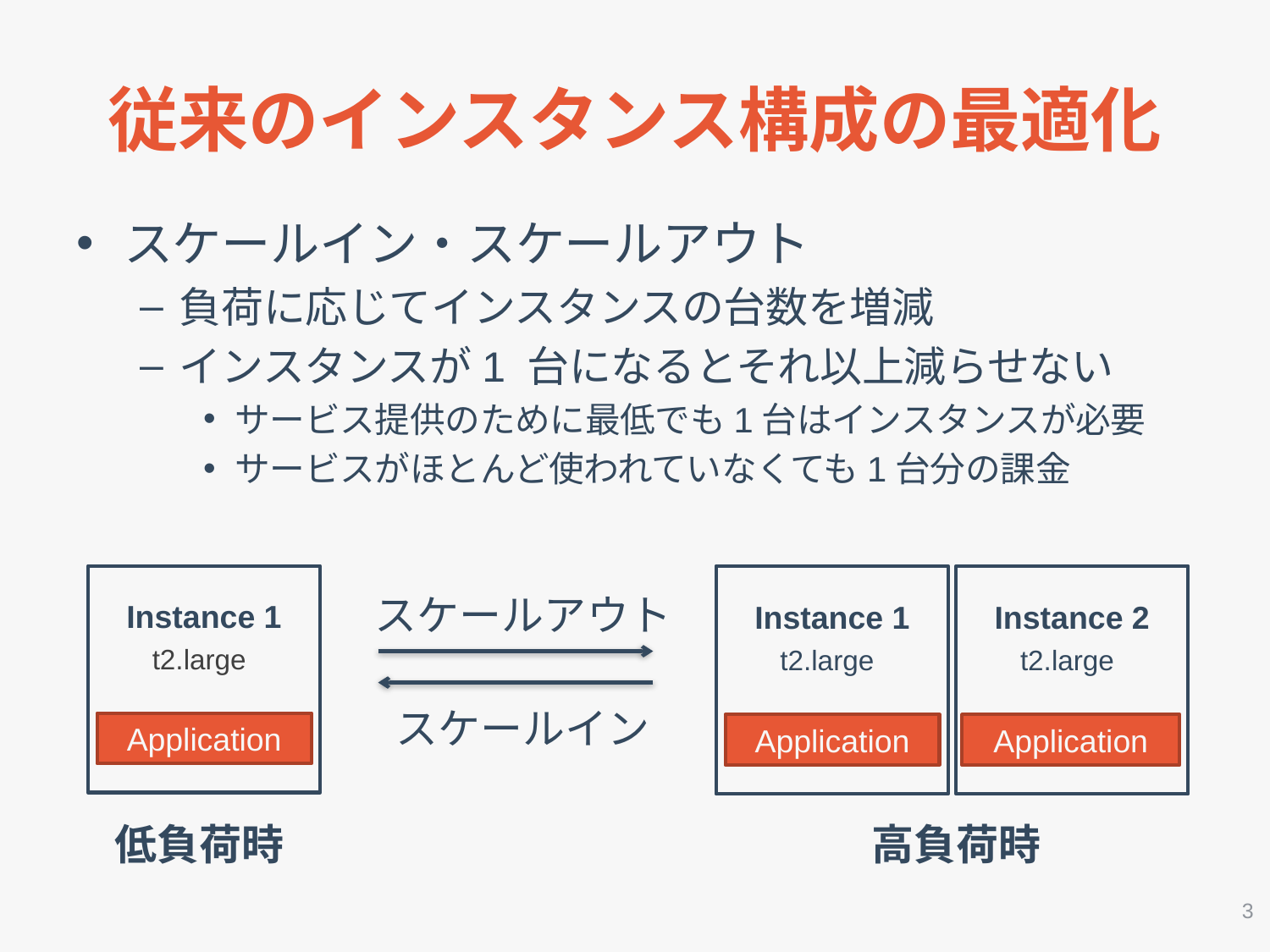

# 従来のインスタンス構成の最適化
スケールイン・スケールアウト
負荷に応じてインスタンスの台数を増減
インスタンスが1 台になるとそれ以上減らせない
サービス提供のために最低でも1台はインスタンスが必要
サービスがほとんど使われていなくても1台分の課金
Instance 1
t2.large

Application
低負荷時
Instance 1
t2.large

Application
Instance 2
t2.large

Application
高負荷時
スケールアウト
スケールイン
3